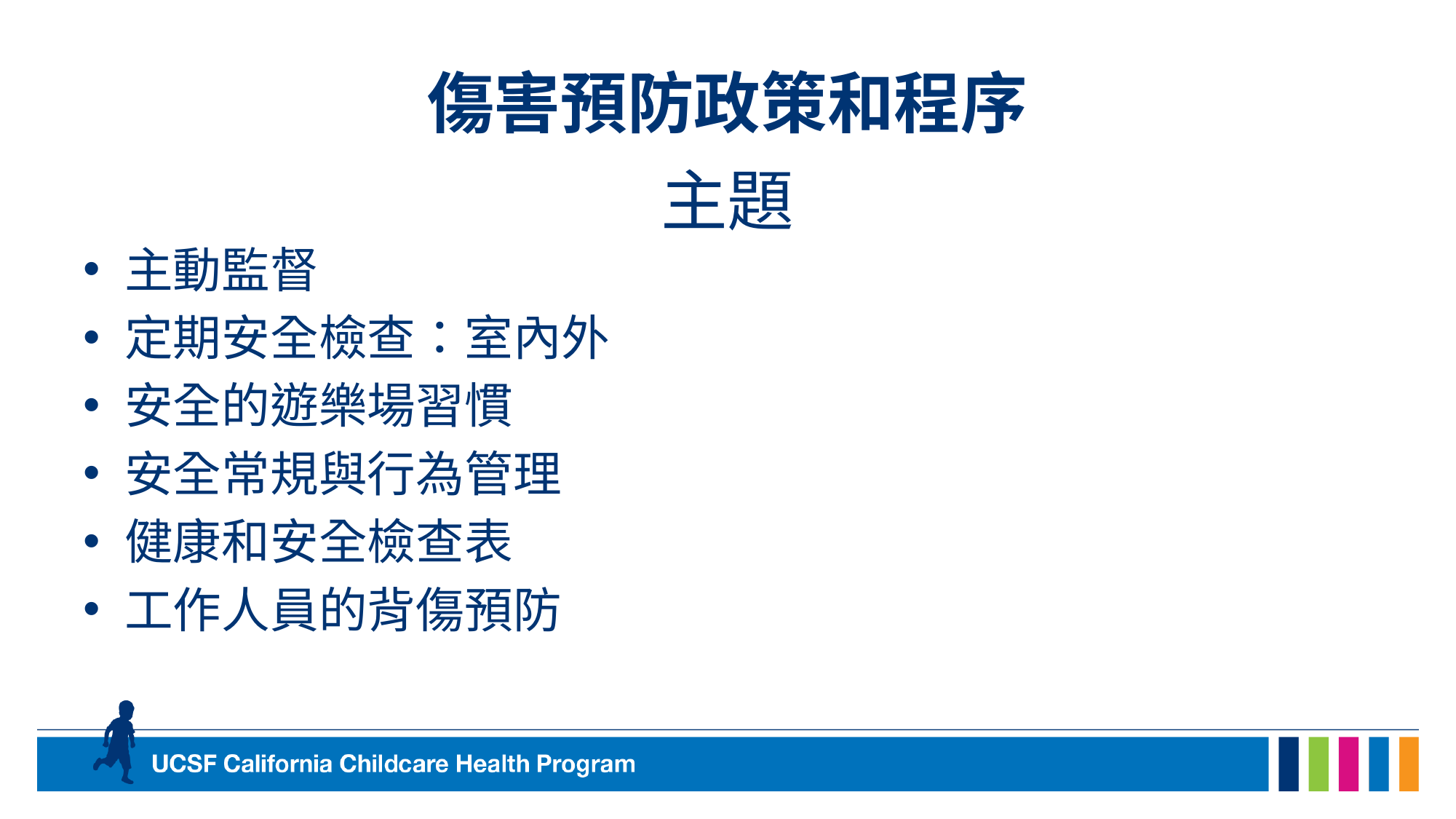

# 傷害預防政策和程序
主題
主動監督
定期安全檢查：室內外
安全的遊樂場習慣
安全常規與行為管理
健康和安全檢查表
工作人員的背傷預防